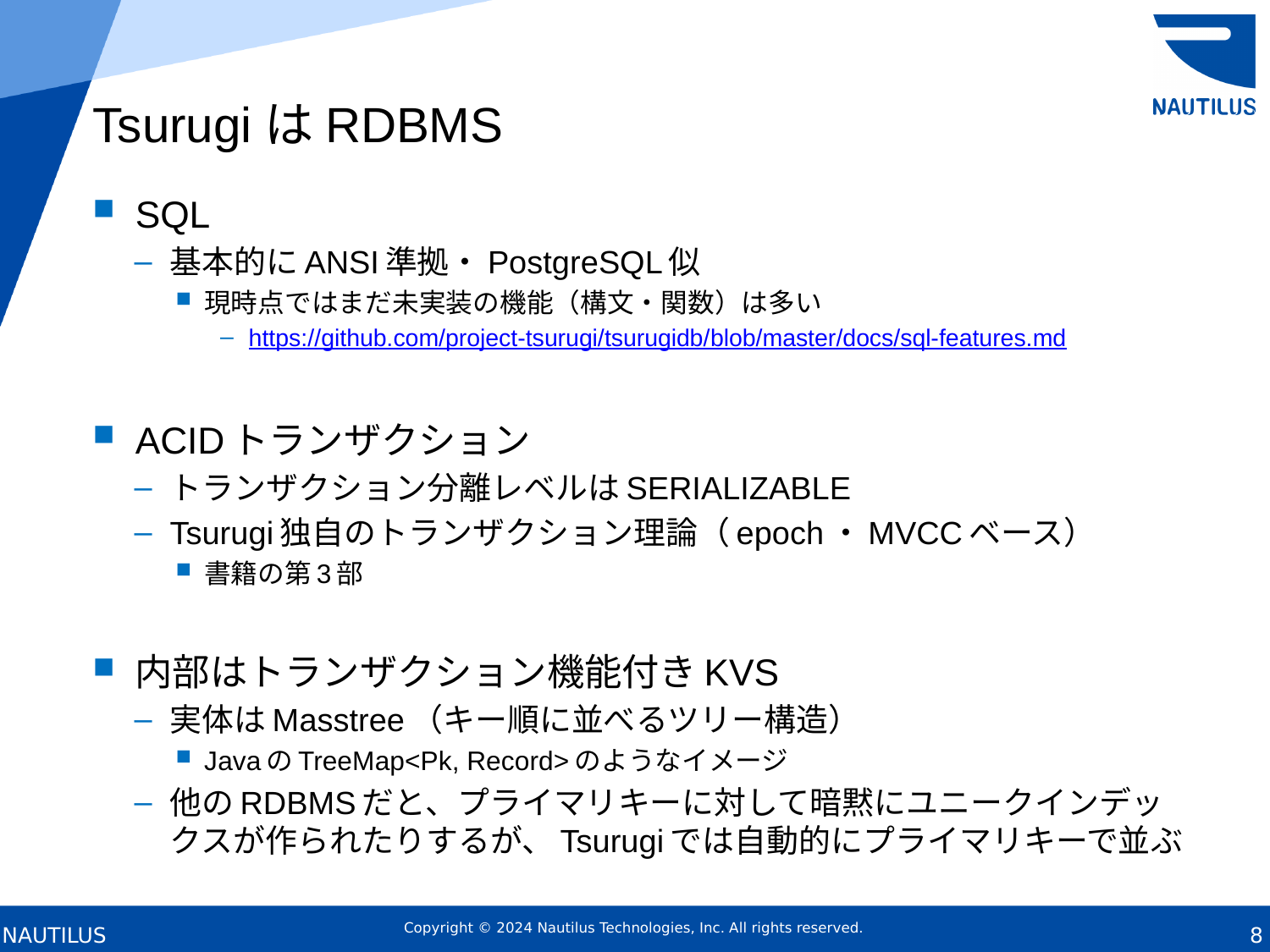

# TsurugiはRDBMS
SQL
基本的にANSI準拠・PostgreSQL似
現時点ではまだ未実装の機能（構文・関数）は多い
https://github.com/project-tsurugi/tsurugidb/
blob/master/docs/sql-features.md

ACIDトランザクション
トランザクション分離レベルはSERIALIZABLE
Tsurugi独自のトランザクション理論（epoch・MVCCベース）
書籍の第3部

内部はトランザクション機能付きKVS
実体はMasstree（キー順に並べるツリー構造）
JavaのTreeMap<Pk, Record>のようなイメージ
他のRDBMSだと、プライマリキーに対して暗黙にユニークインデックスが作られたりするが、Tsurugiでは自動的にプライマリキーで並ぶ